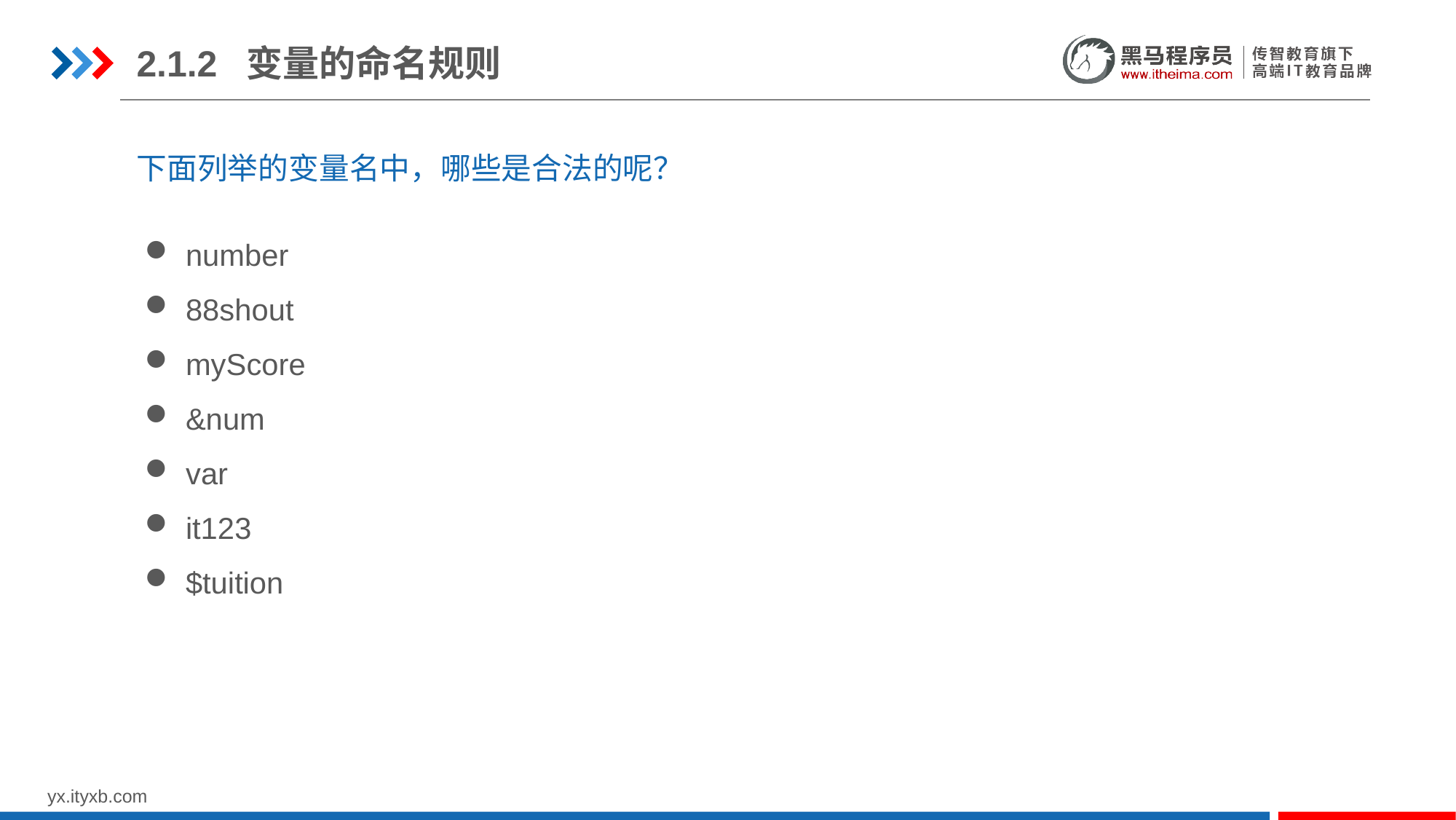

2.1.2  变量的命名规则
下面列举的变量名中，哪些是合法的呢？
number
88shout
myScore
&num
var
it123
$tuition